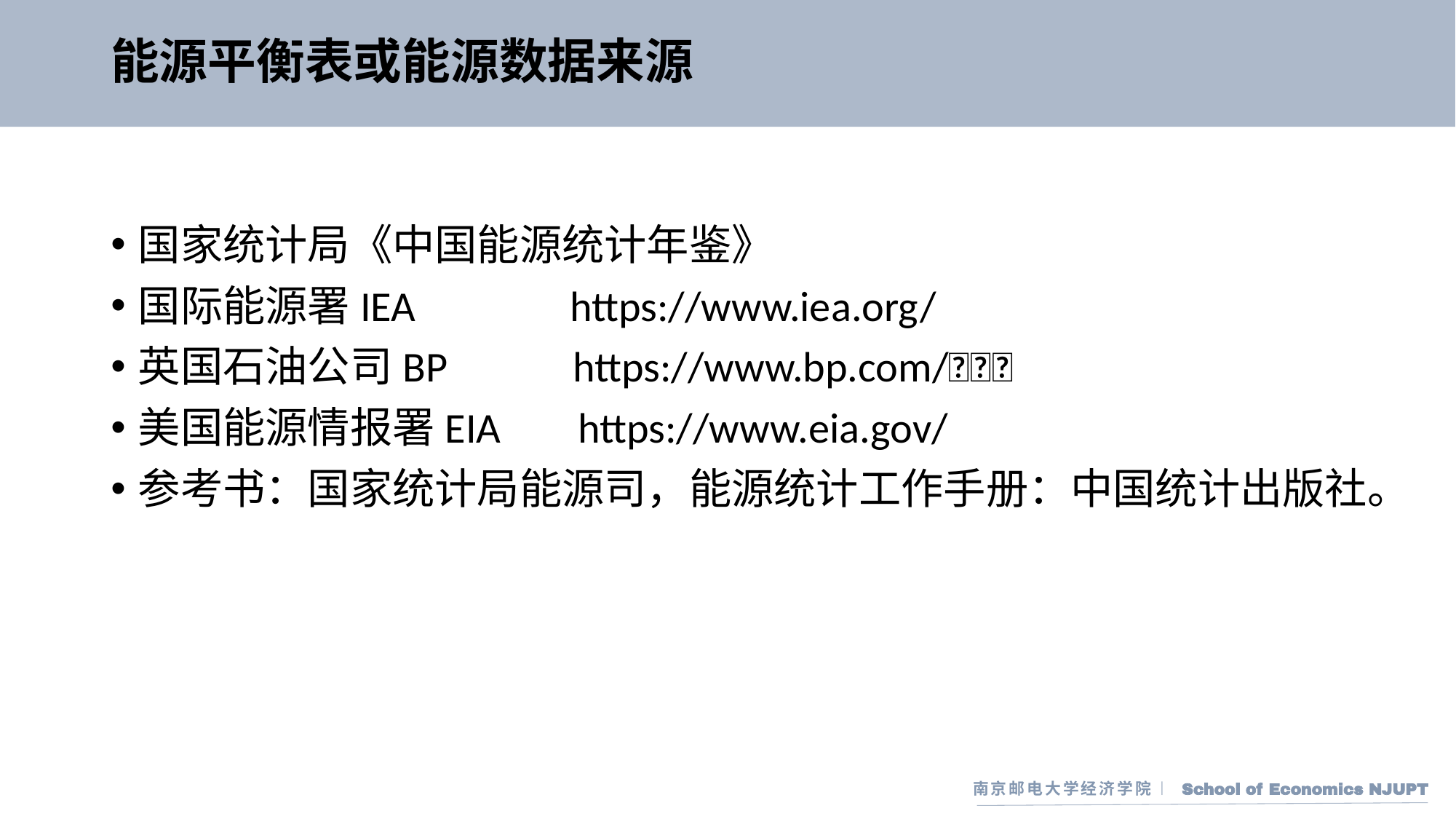

# 能源平衡表或能源数据来源
国家统计局《中国能源统计年鉴》
国际能源署IEA                https://www.iea.org/
英国石油公司BP             https://www.bp.com/􀀒􀁚􀁚
美国能源情报署EIA        https://www.eia.gov/
参考书：国家统计局能源司，能源统计工作手册：中国统计出版社。